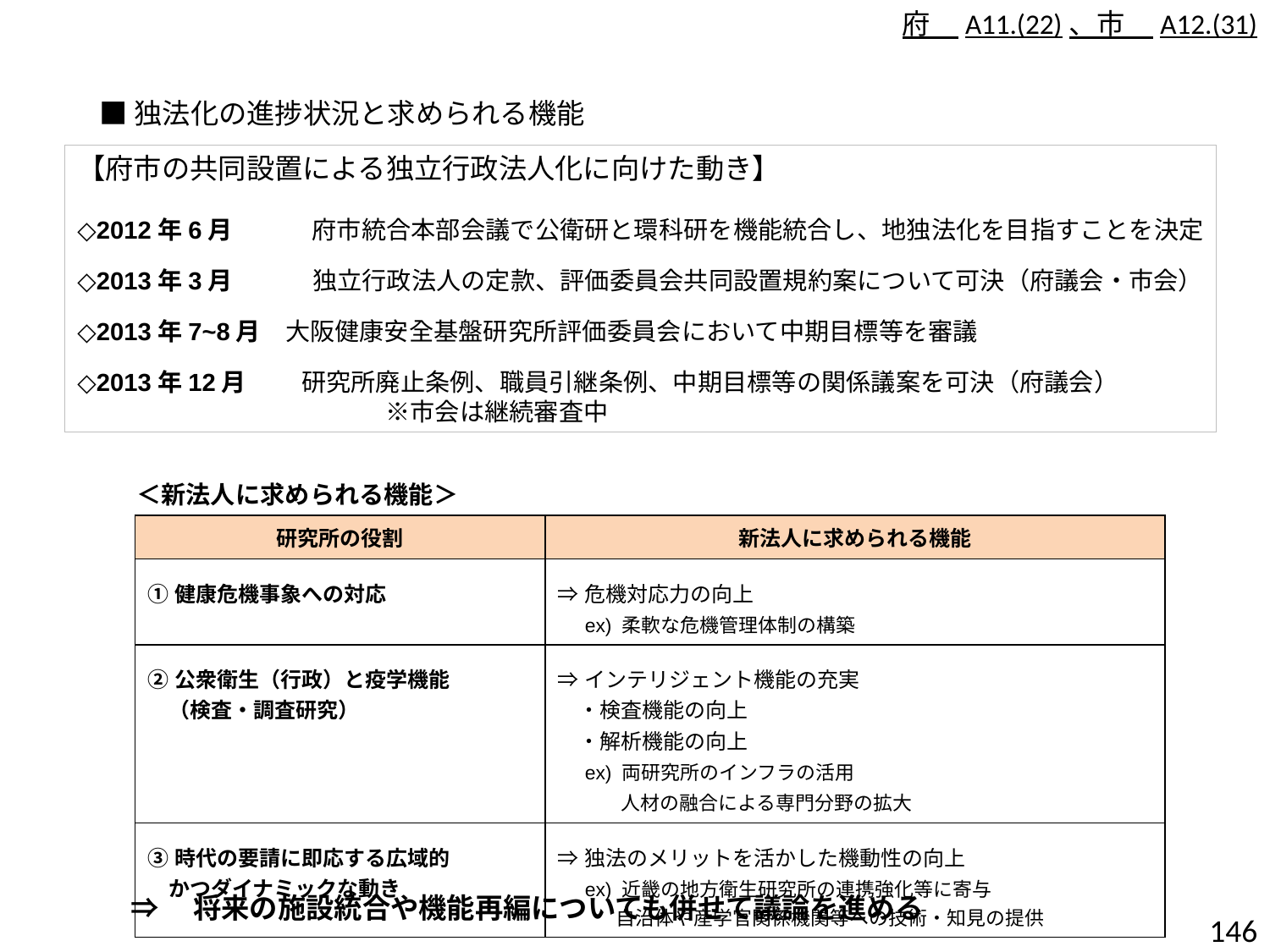

府　A11.(22)、市　A12.(31)
■独法化の進捗状況と求められる機能
【府市の共同設置による独立行政法人化に向けた動き】

◇2012年6月　 　　府市統合本部会議で公衛研と環科研を機能統合し、地独法化を目指すことを決定

◇2013年3月 　　　独立行政法人の定款、評価委員会共同設置規約案について可決（府議会・市会）

◇2013年7~8月　大阪健康安全基盤研究所評価委員会において中期目標等を審議

◇2013年12月 　　研究所廃止条例、職員引継条例、中期目標等の関係議案を可決（府議会）
　　　　　　　　　　　  　※市会は継続審査中
＜新法人に求められる機能＞
| 研究所の役割 | 新法人に求められる機能 |
| --- | --- |
| ①健康危機事象への対応 | ⇒危機対応力の向上 　ex) 柔軟な危機管理体制の構築 |
| ②公衆衛生（行政）と疫学機能　 　（検査・調査研究） | ⇒インテリジェント機能の充実 　・検査機能の向上 　・解析機能の向上 　ex) 両研究所のインフラの活用 　　　人材の融合による専門分野の拡大 |
| ③時代の要請に即応する広域的 　かつダイナミックな動き | ⇒独法のメリットを活かした機動性の向上 　ex) 近畿の地方衛生研究所の連携強化等に寄与 　　　自治体や産学官関係機関等への技術・知見の提供 |
⇒　将来の施設統合や機能再編についても併せて議論を進める
146